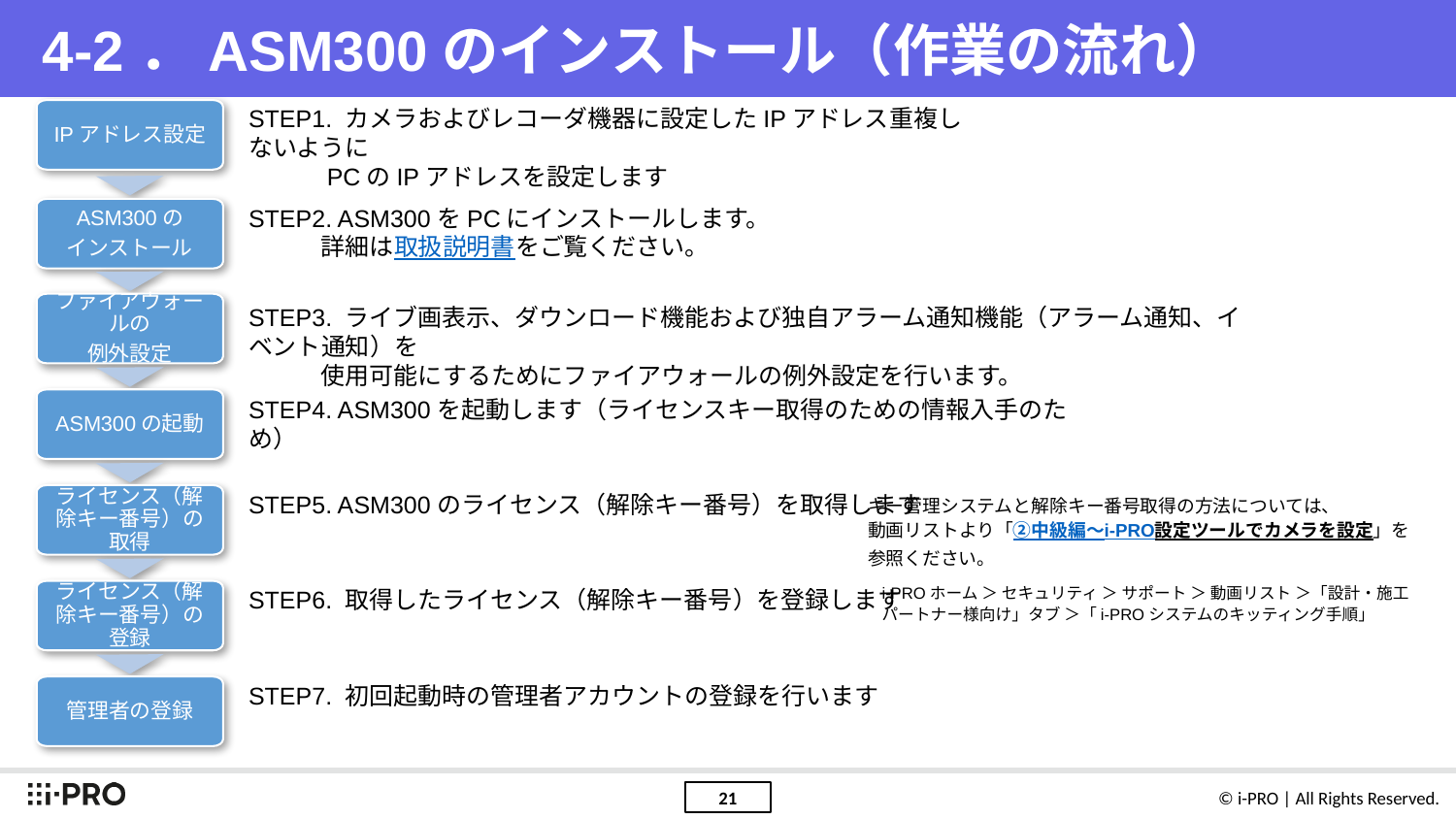

# 4-2．ASM300のインストール（作業の流れ）
STEP1. カメラおよびレコーダ機器に設定したIPアドレス重複しないように
　　　PCのIPアドレスを設定します
IPアドレス設定

ASM300の
インストール

ファイアウォールの
例外設定

ASM300の起動

ライセンス（解除キー番号）の取得

ライセンス（解除キー番号）の登録

管理者の登録
STEP2. ASM300をPCにインストールします。
　　　詳細は取扱説明書をご覧ください。
STEP3. ライブ画表示、ダウンロード機能および独自アラーム通知機能（アラーム通知、イベント通知）を
　　　使用可能にするためにファイアウォールの例外設定を行います。
STEP4. ASM300を起動します（ライセンスキー取得のための情報入手のため）
キー管理システムと解除キー番号取得の方法については、
動画リストより「②中級編～i-PRO設定ツールでカメラを設定」を参照ください。
i-PROホーム ＞ セキュリティ ＞ サポート ＞ 動画リスト ＞「設計・施工パートナー様向け」タブ ＞「i-PROシステムのキッティング手順」
STEP5. ASM300のライセンス（解除キー番号）を取得します
STEP6. 取得したライセンス（解除キー番号）を登録します
STEP7. 初回起動時の管理者アカウントの登録を行います